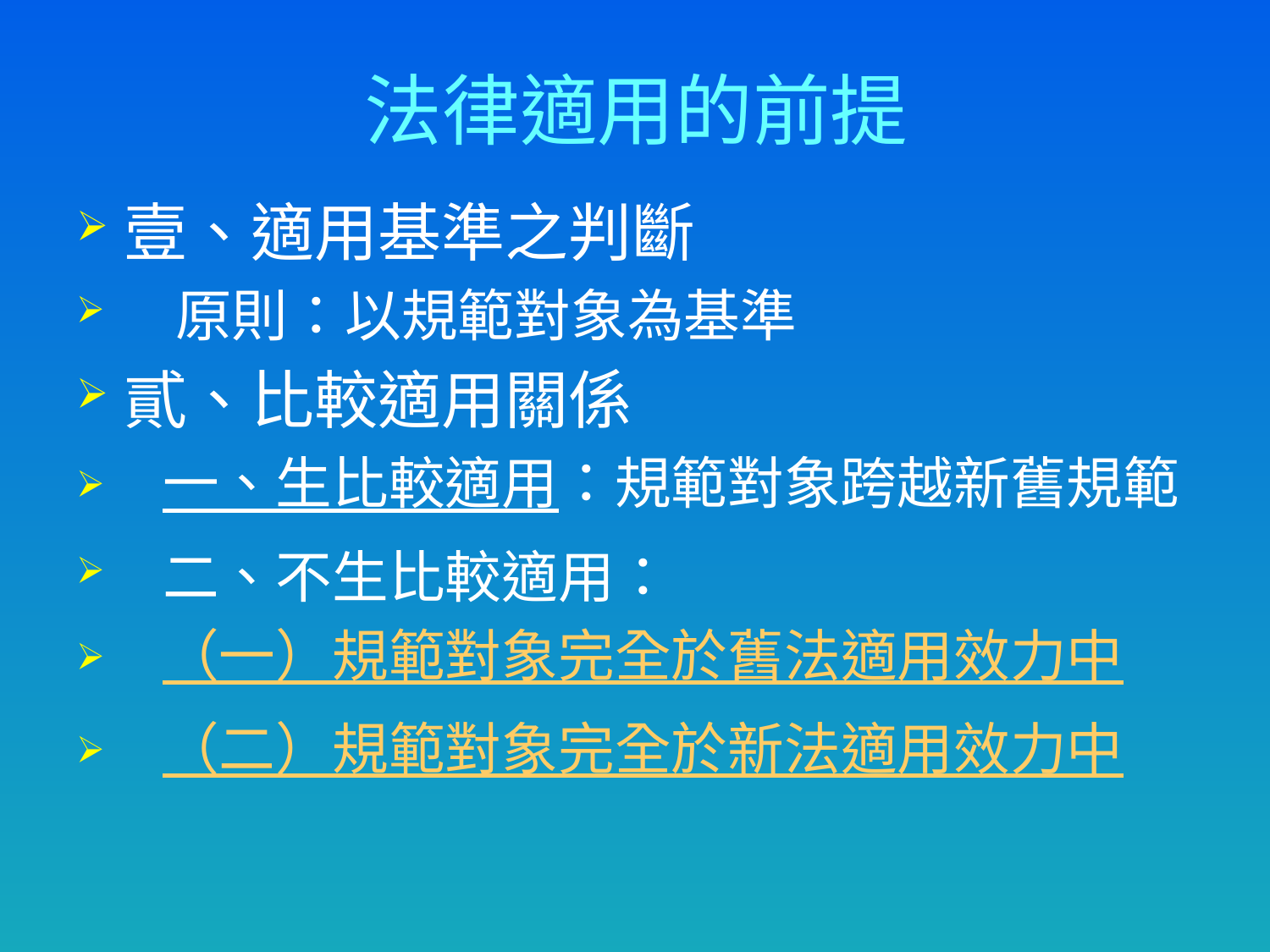

# 法律適用的前提
壹、適用基準之判斷
   原則：以規範對象為基準
貳、比較適用關係
  一、生比較適用：規範對象跨越新舊規範
  二、不生比較適用：
  （一）規範對象完全於舊法適用效力中
  （二）規範對象完全於新法適用效力中